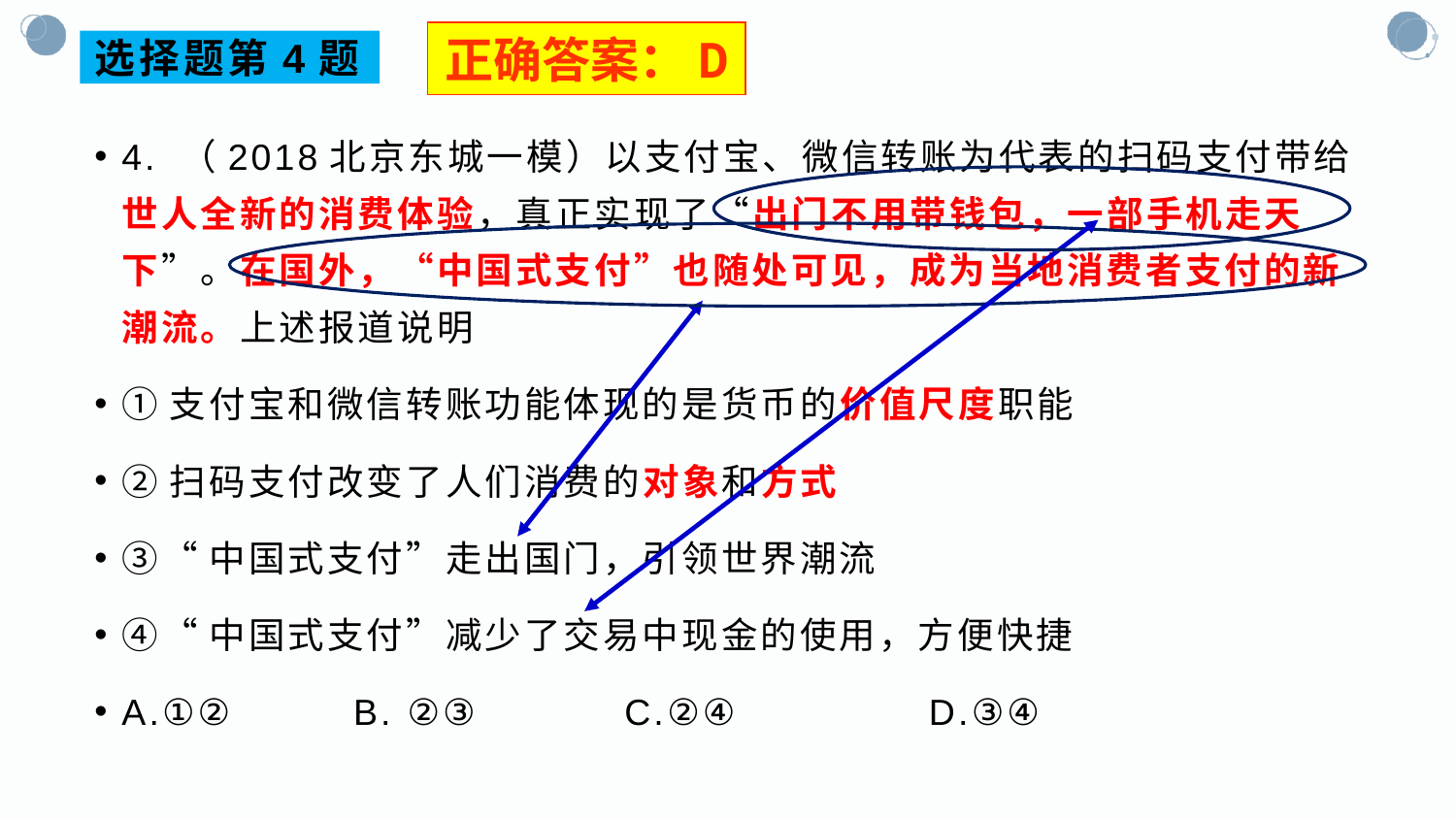

正确答案：D
# 选择题第4题
4. （2018北京东城一模）以支付宝、微信转账为代表的扫码支付带给世人全新的消费体验，真正实现了“出门不用带钱包，一部手机走天下”。在国外，“中国式支付”也随处可见，成为当地消费者支付的新潮流。上述报道说明
①支付宝和微信转账功能体现的是货币的价值尺度职能
②扫码支付改变了人们消费的对象和方式
③“中国式支付”走出国门，引领世界潮流
④“中国式支付”减少了交易中现金的使用，方便快捷
A.①②	   B. ②③	     C.②④	      D.③④